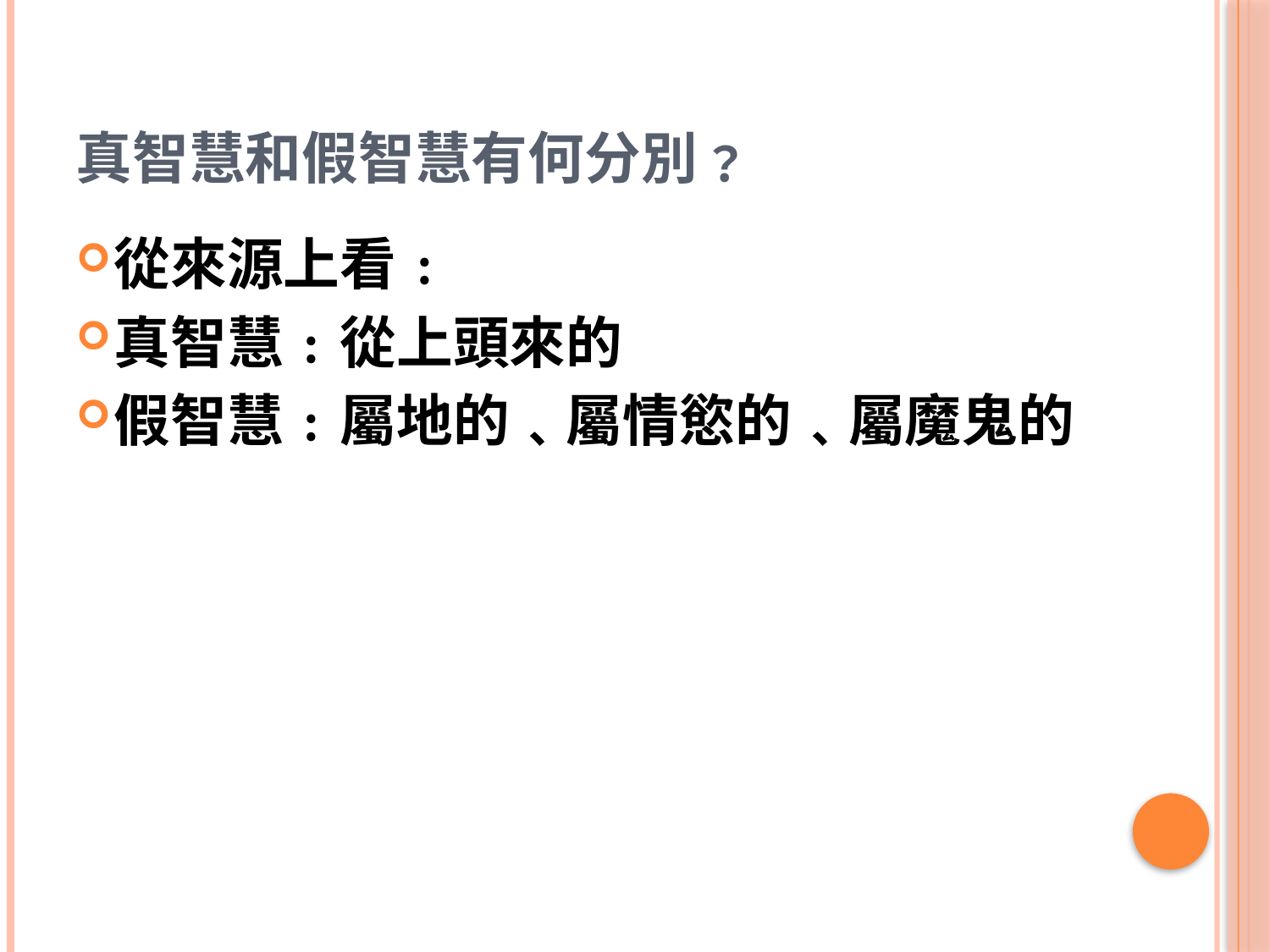

# 真智慧和假智慧有何分別﹖
從來源上看﹕
真智慧﹕從上頭來的
假智慧﹕屬地的﹑屬情慾的﹑屬魔鬼的